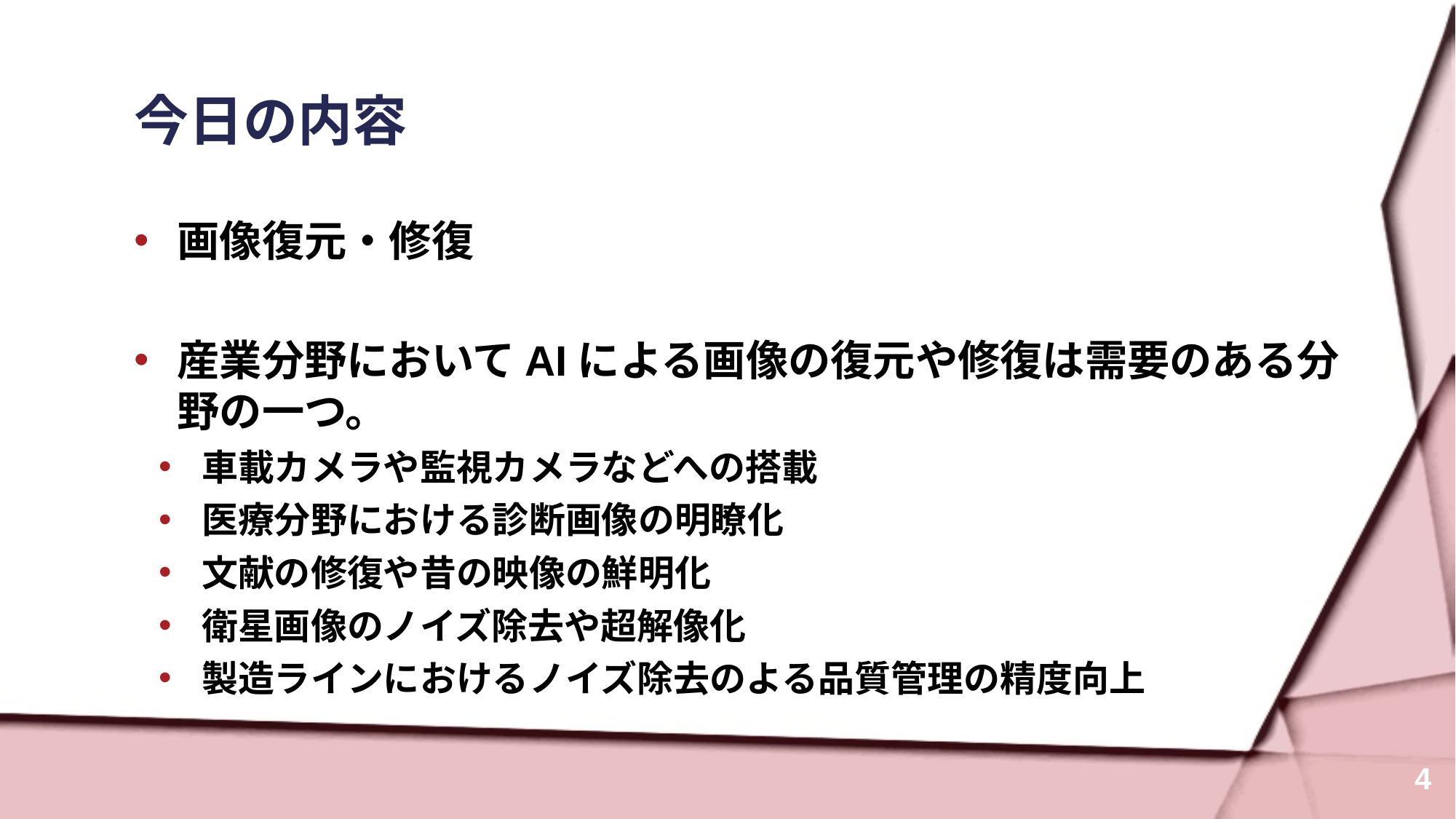

# 今日の内容

画像復元・修復

産業分野においてAIによる画像の復元や修復は需要のある分野の一つ。
車載カメラや監視カメラなどへの搭載
医療分野における診断画像の明瞭化
文献の修復や昔の映像の鮮明化
衛星画像のノイズ除去や超解像化
製造ラインにおけるノイズ除去のよる品質管理の精度向上

4